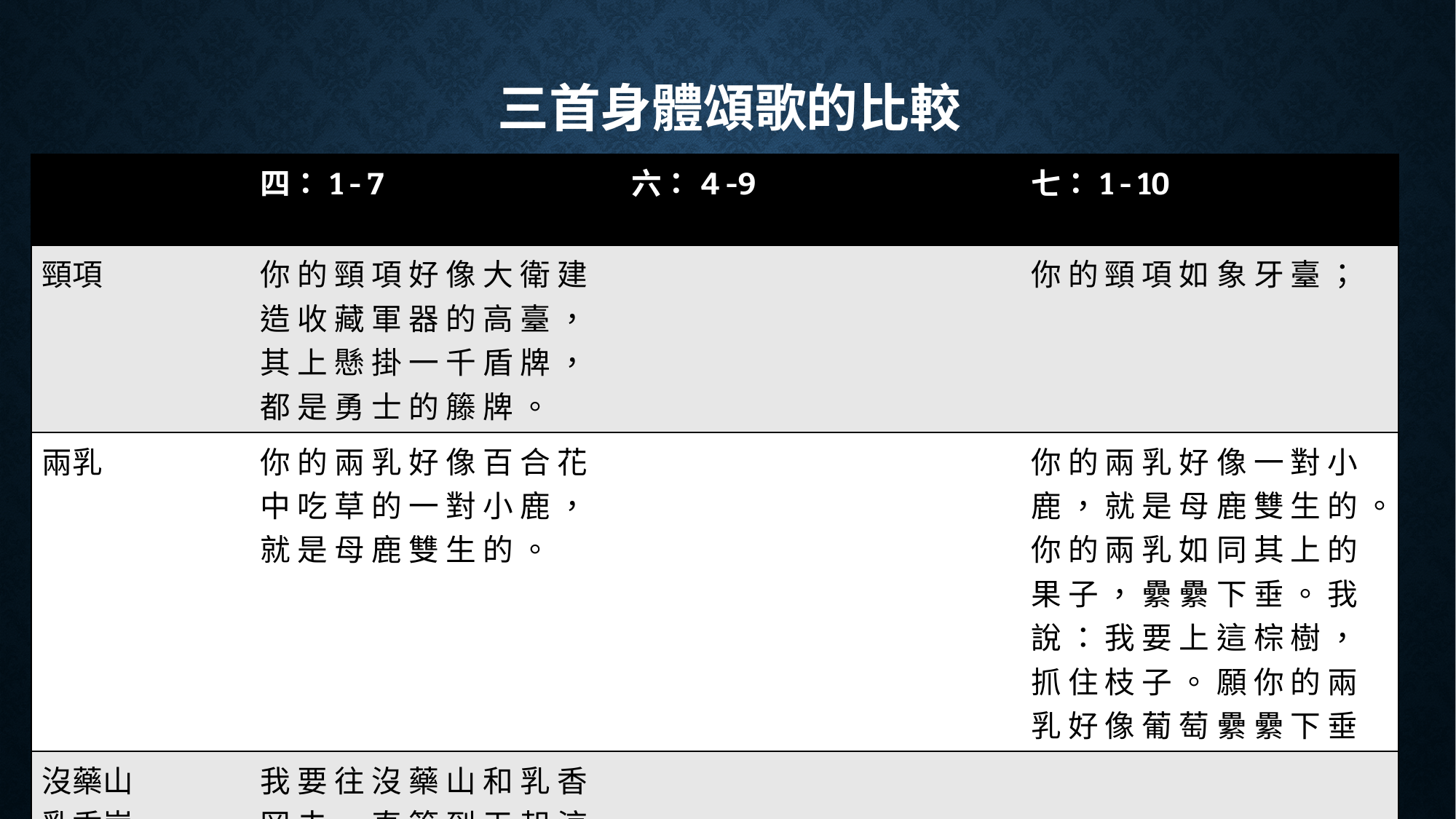

# 三首身體頌歌的比較
|  | 四：1 - 7 | 六：4 -9 | 七：1 - 10 |
| --- | --- | --- | --- |
| 頸項 | 你 的 頸 項 好 像 大 衛 建 造 收 藏 軍 器 的 高 臺 ， 其 上 懸 掛 一 千 盾 牌 ， 都 是 勇 士 的 籐 牌 。 |  | 你 的 頸 項 如 象 牙 臺 ； |
| 兩乳 | 你 的 兩 乳 好 像 百 合 花 中 吃 草 的 一 對 小 鹿 ， 就 是 母 鹿 雙 生 的 。 |  | 你 的 兩 乳 好 像 一 對 小 鹿 ， 就 是 母 鹿 雙 生 的 。 你 的 兩 乳 如 同 其 上 的 果 子 ， 纍 纍 下 垂 。 我 說 ： 我 要 上 這 棕 樹 ， 抓 住 枝 子 。 願 你 的 兩 乳 好 像 葡 萄 纍 纍 下 垂 |
| 沒藥山 乳香崗 | 我 要 往 沒 藥 山 和 乳 香 岡 去 ， 直 等 到 天 起 涼 風 、 日 影 飛 去 的 時 候 回 來 |  |  |